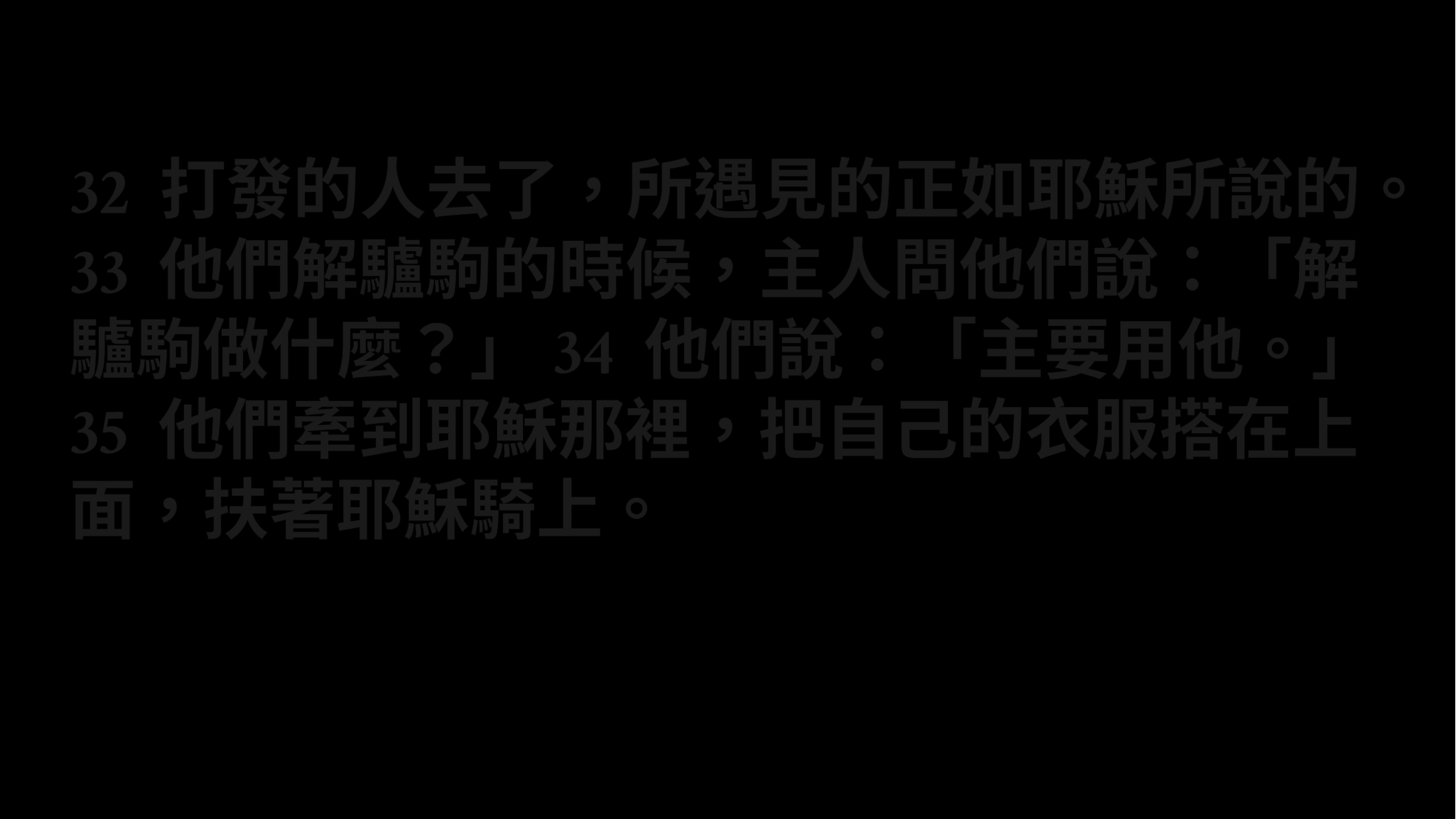

32 打發的人去了，所遇見的正如耶穌所說的。33 他們解驢駒的時候，主人問他們說：「解驢駒做什麼？」34 他們說：「主要用他。」35 他們牽到耶穌那裡，把自己的衣服搭在上面，扶著耶穌騎上。